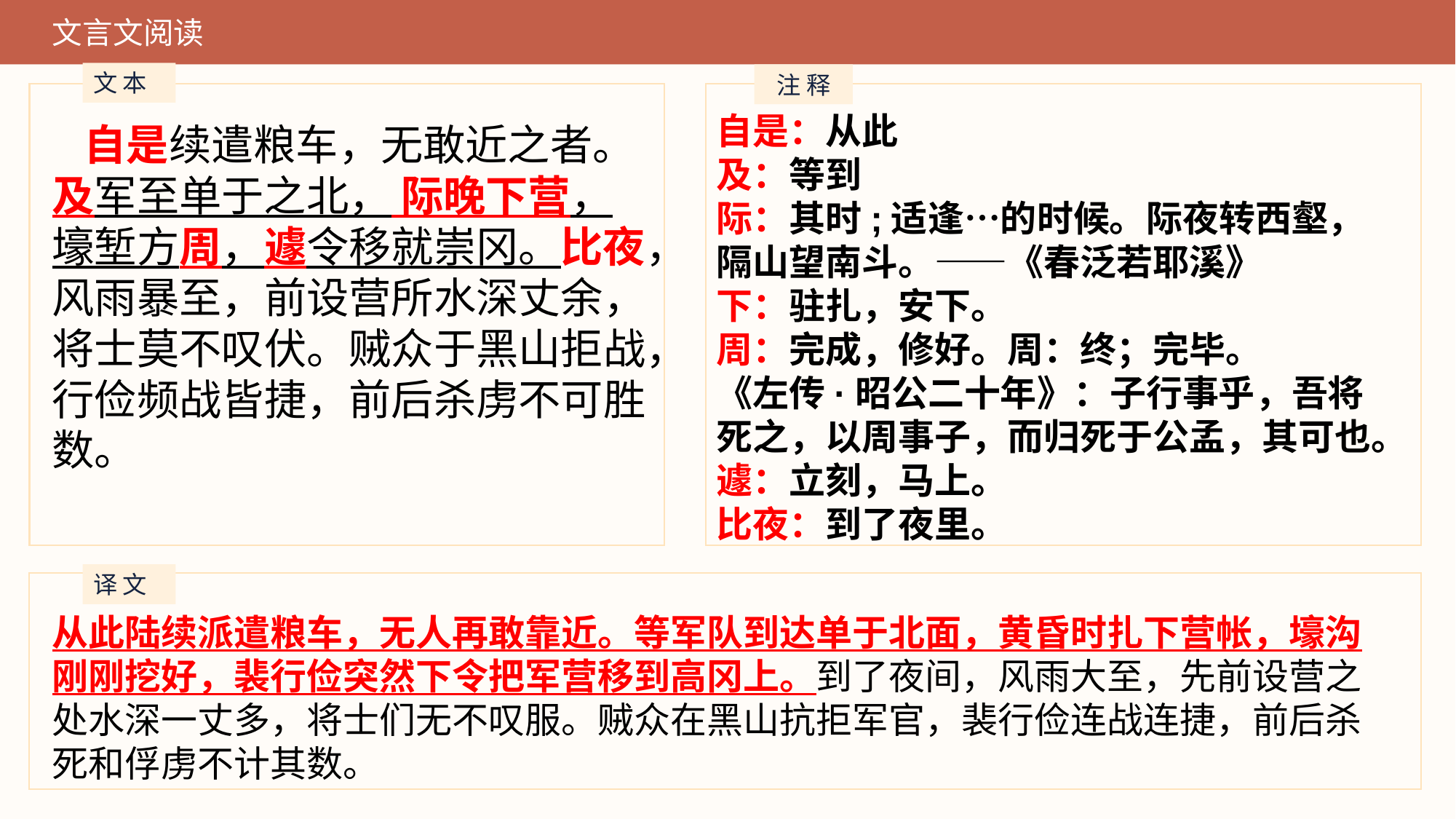

文言文阅读
文 本
注 释

自是：从此
及：等到
际：其时;适逢…的时候。际夜转西壑，隔山望南斗。——《春泛若耶溪》
下：驻扎，安下。
周：完成，修好。周：终；完毕。
《左传·昭公二十年》：子行事乎，吾将死之，以周事子，而归死于公孟，其可也。
遽：立刻，马上。
比夜：到了夜里。
自是续遣粮车，无敢近之者。及军至单于之北， 际晚下营，壕堑方周，遽令移就崇冈。比夜，风雨暴至，前设营所水深丈余，将士莫不叹伏。贼众于黑山拒战，行俭频战皆捷，前后杀虏不可胜数。
译 文

从此陆续派遣粮车，无人再敢靠近。等军队到达单于北面，黄昏时扎下营帐，壕沟刚刚挖好，裴行俭突然下令把军营移到高冈上。到了夜间，风雨大至，先前设营之处水深一丈多，将士们无不叹服。贼众在黑山抗拒军官，裴行俭连战连捷，前后杀死和俘虏不计其数。